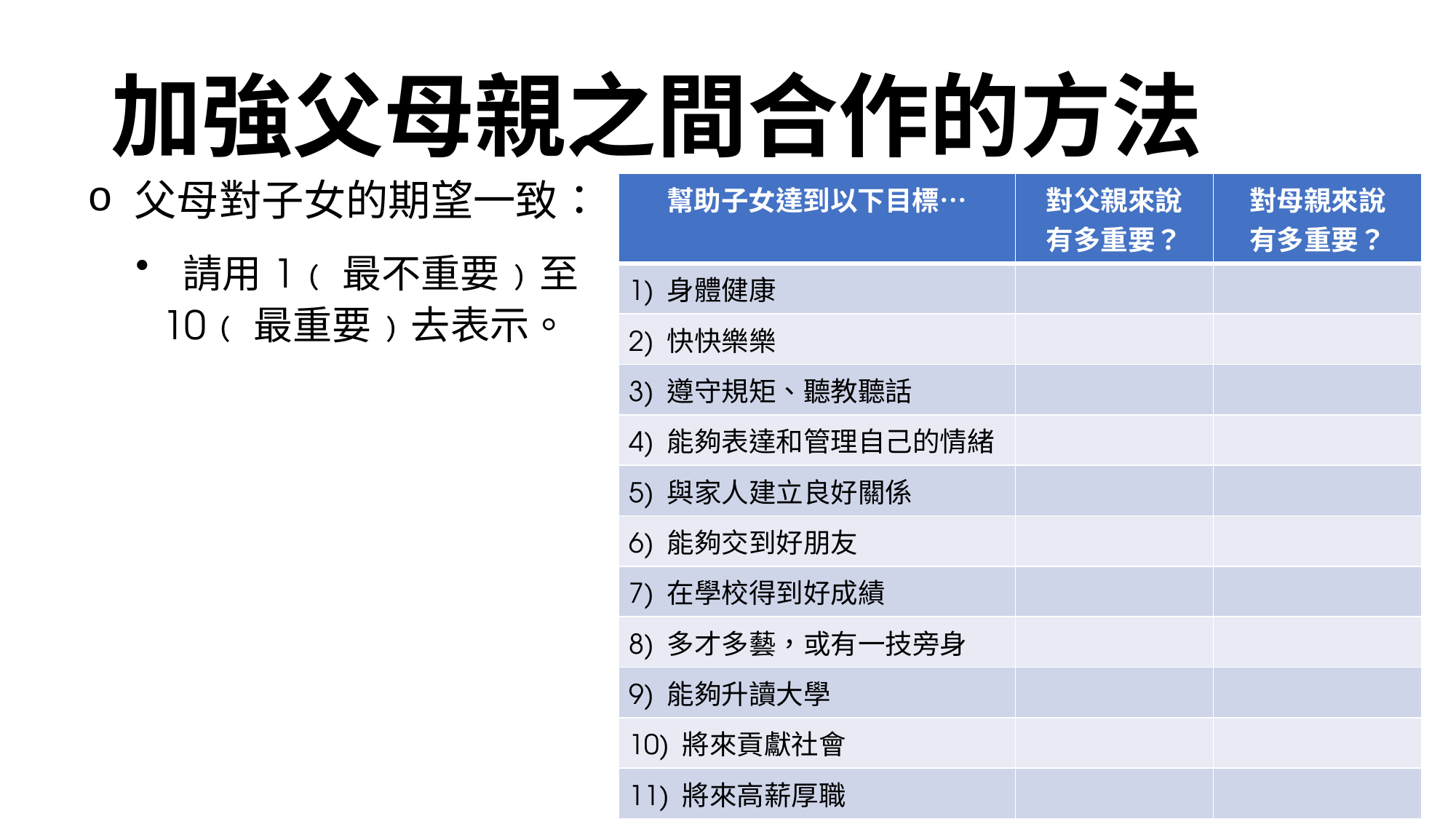

# 加強父母親之間合作的方法
 父母對子女的期望一致：
| 幫助子女達到以下目標… | 對父親來說 有多重要？ | 對母親來說 有多重要？ |
| --- | --- | --- |
| 1) 身體健康 |  |  |
| 2) 快快樂樂 |  |  |
| 3) 遵守規矩、聽教聽話 |  |  |
| 4) 能夠表達和管理自己的情緒 |  |  |
| 5) 與家人建立良好關係 |  |  |
| 6) 能夠交到好朋友 |  |  |
| 7) 在學校得到好成績 |  |  |
| 8) 多才多藝，或有一技旁身 |  |  |
| 9) 能夠升讀大學 |  |  |
| 10) 將來貢獻社會 |  |  |
| 11) 將來高薪厚職 |  |  |
| 12) 將來組織美好家庭 |  |  |
 請用1﹙最不重要﹚至10﹙最重要﹚去表示。